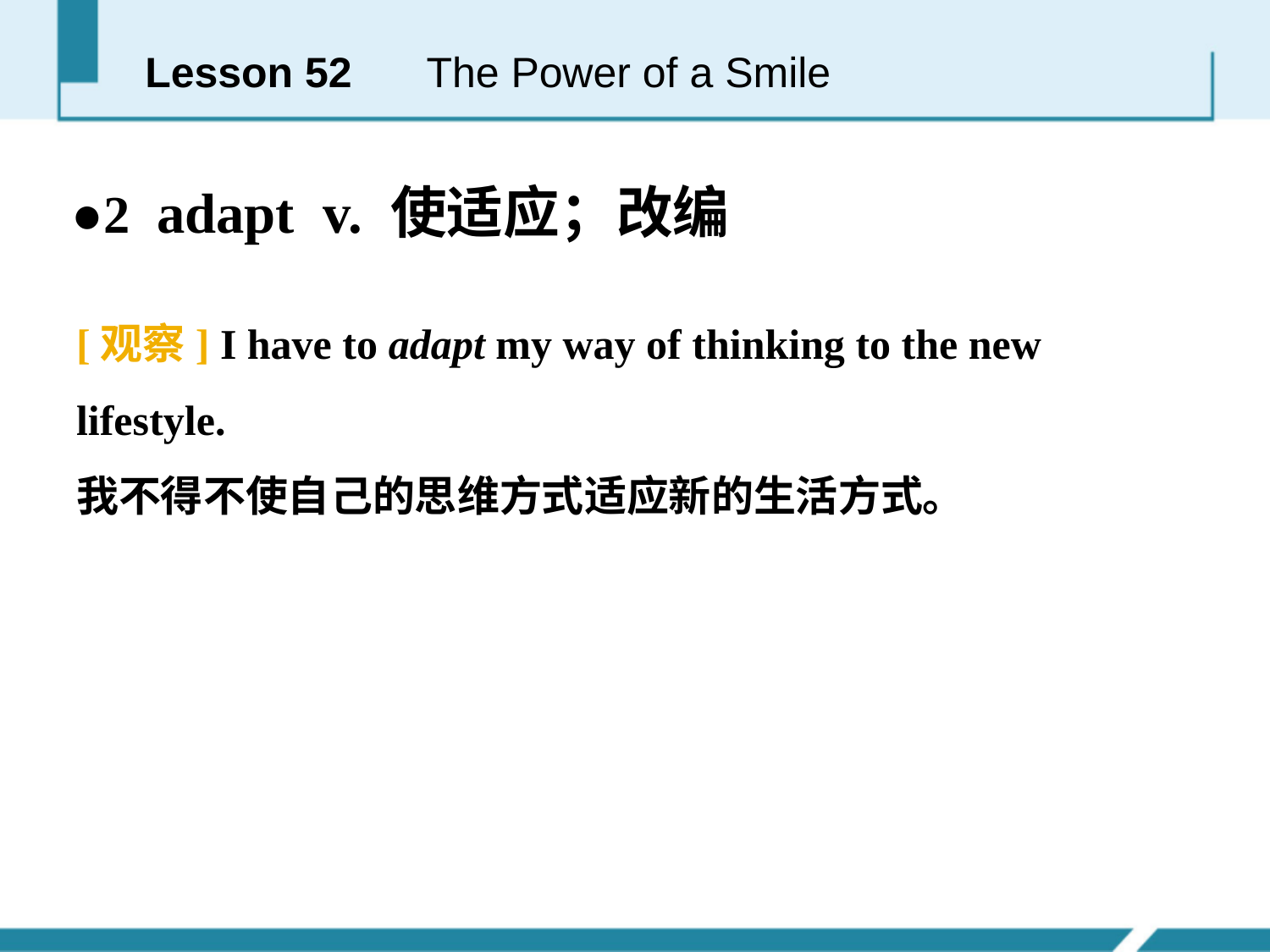

Lesson 52 　The Power of a Smile
●2  adapt  v. 使适应；改编
[观察] I have to adapt my way of thinking to the new lifestyle.
我不得不使自己的思维方式适应新的生活方式。